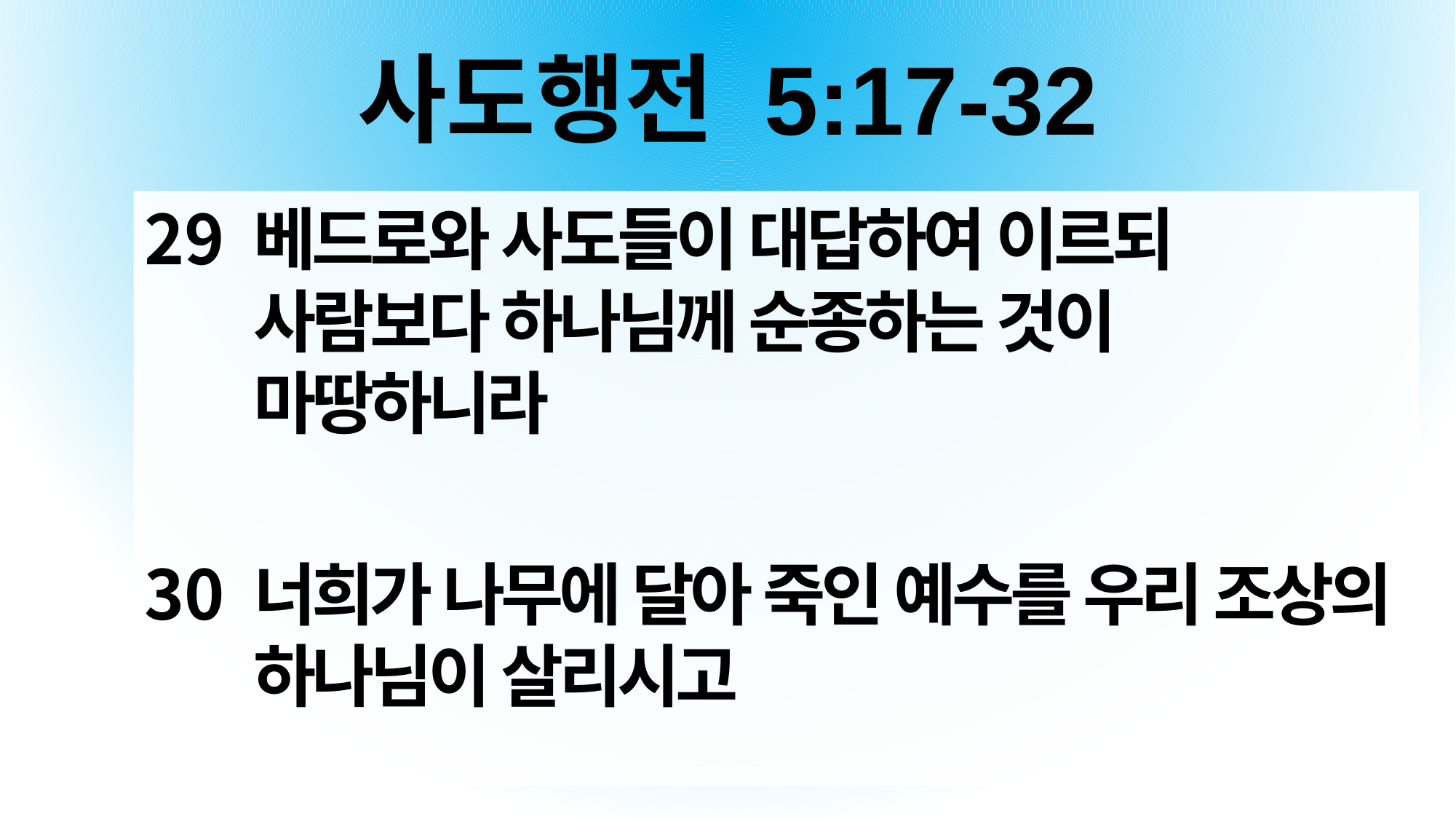

# 사도행전 5:17-32
베드로와 사도들이 대답하여 이르되 사람보다 하나님께 순종하는 것이 마땅하니라

너희가 나무에 달아 죽인 예수를 우리 조상의 하나님이 살리시고